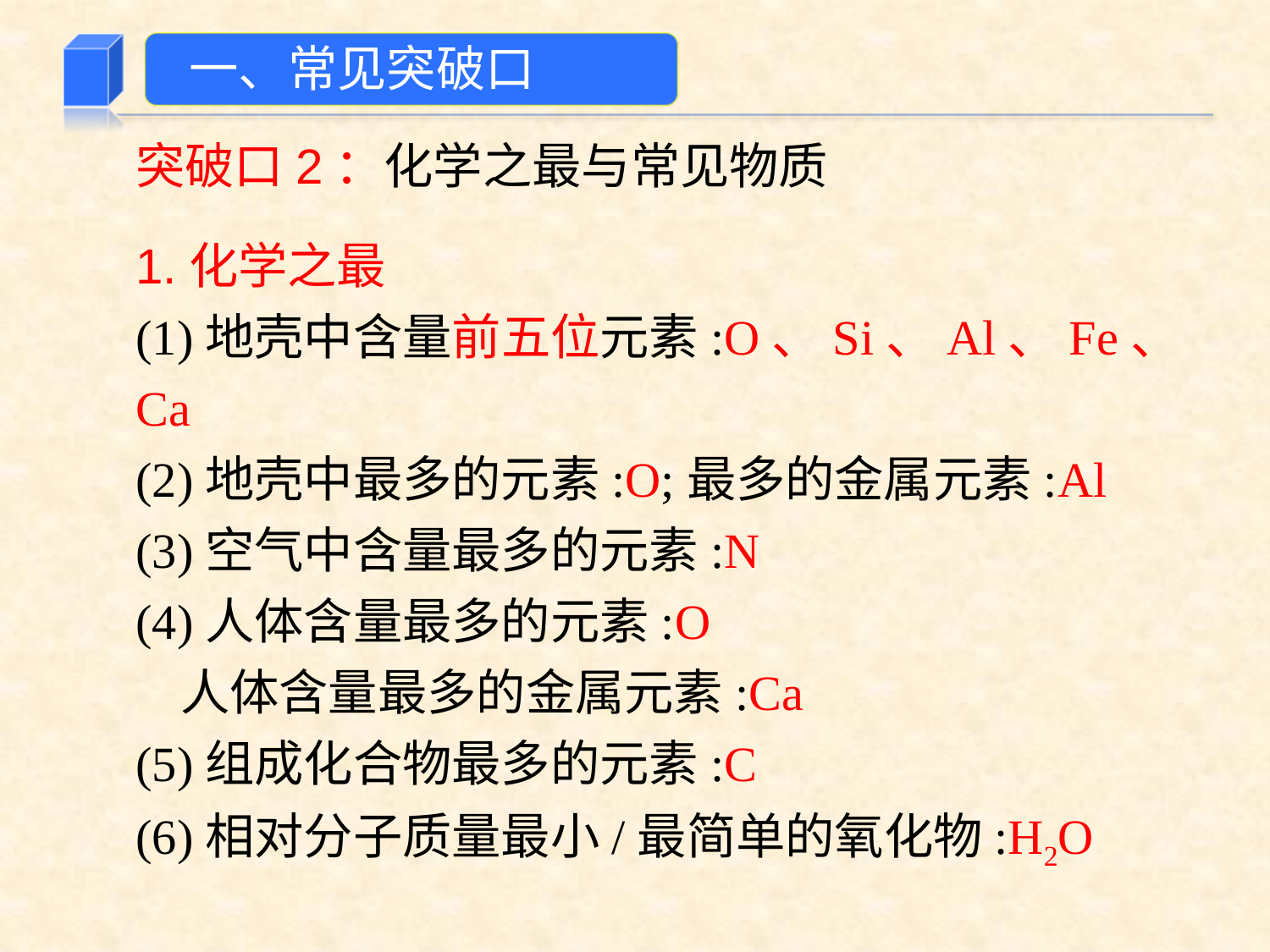

一、常见突破口
突破口2：化学之最与常见物质
1.化学之最
(1)地壳中含量前五位元素:O、Si、Al、Fe、Ca
(2)地壳中最多的元素:O;最多的金属元素:Al
(3)空气中含量最多的元素:N
(4)人体含量最多的元素:O
   人体含量最多的金属元素:Ca
(5)组成化合物最多的元素:C
(6)相对分子质量最小/最简单的氧化物:H2O